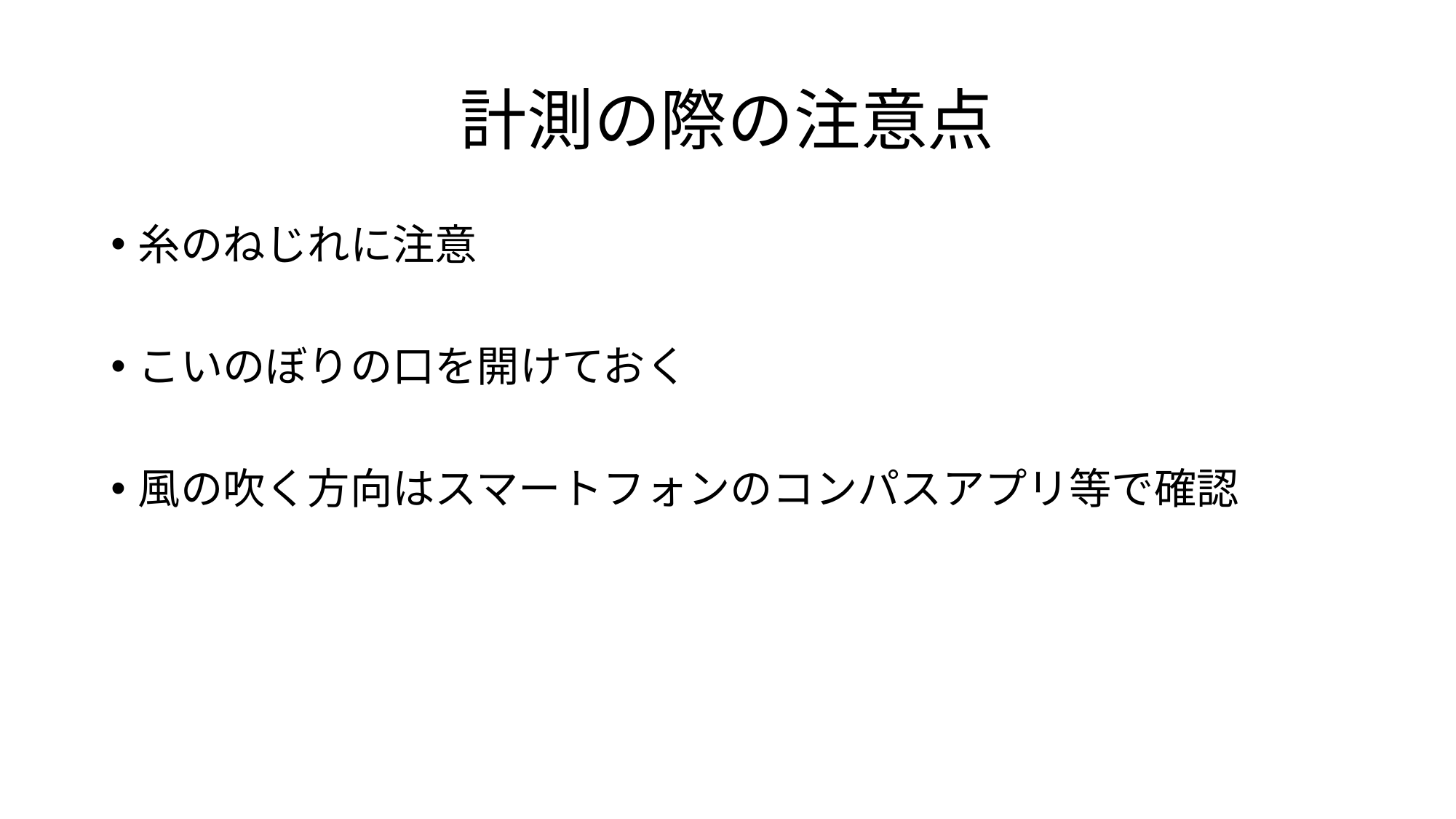

# 計測の際の注意点
糸のねじれに注意

こいのぼりの口を開けておく

風の吹く方向はスマートフォンのコンパスアプリ等で確認